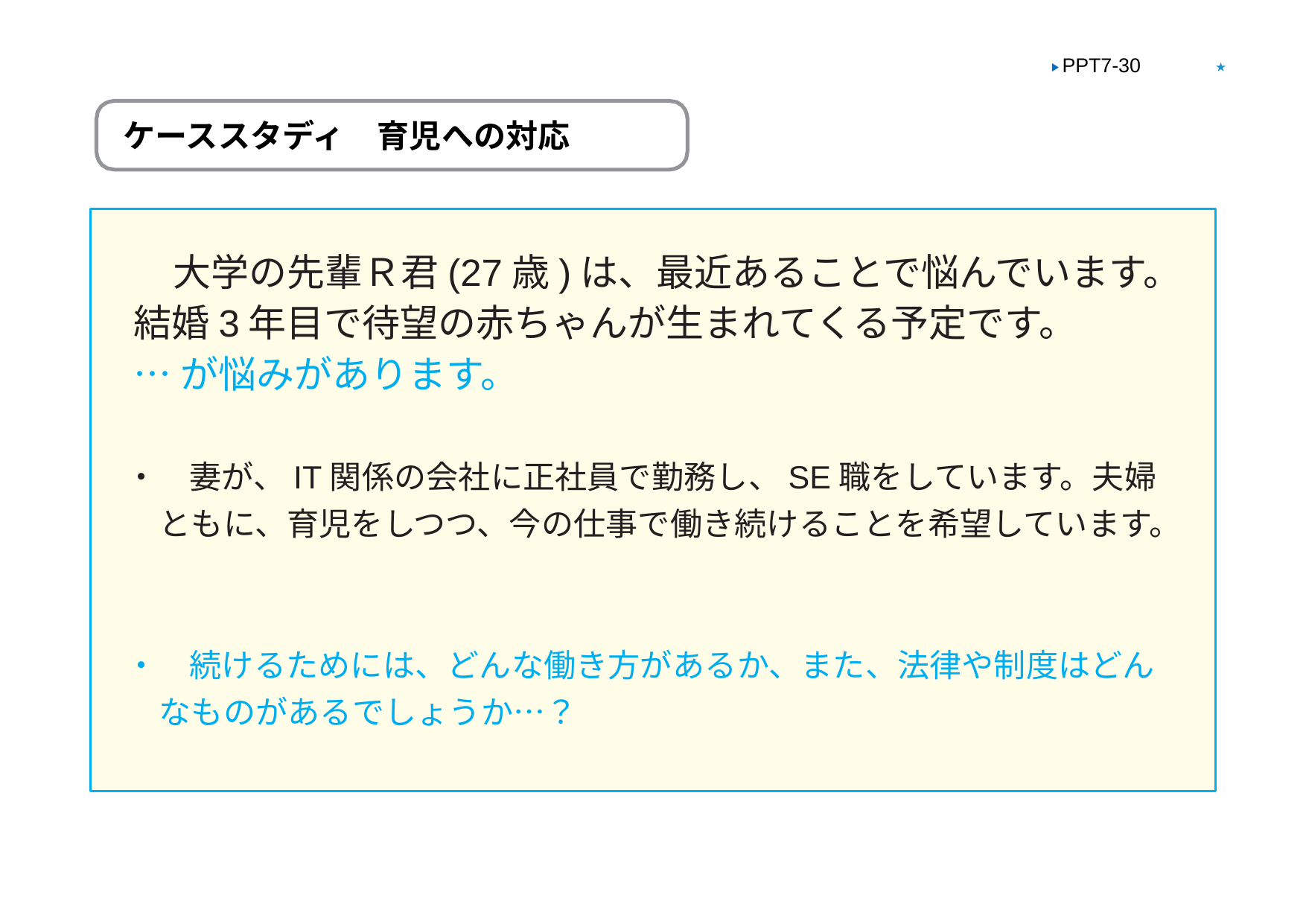

★
▶ PPT7-30

ケーススタディ　育児への対応

　大学の先輩Ｒ君(27歳)は、最近あることで悩んでいます。結婚3年目で待望の赤ちゃんが生まれてくる予定です。
…が悩みがあります。

・　妻が、IT関係の会社に正社員で勤務し、SE職をしています。夫婦ともに、育児をしつつ、今の仕事で働き続けることを希望しています。
・　続けるためには、どんな働き方があるか、また、法律や制度はどんなものがあるでしょうか…？